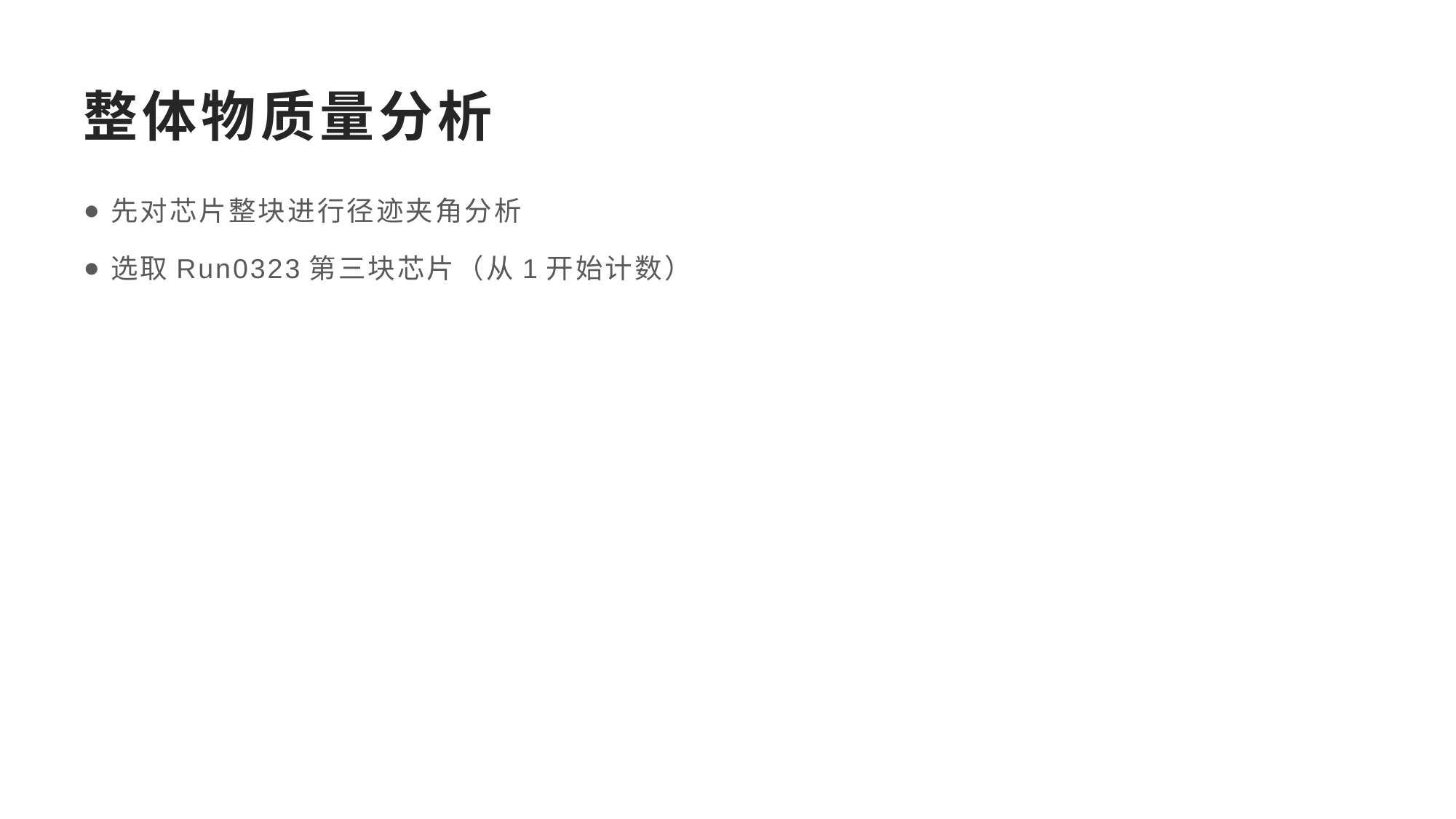

# 整体物质量分析
先对芯片整块进行径迹夹角分析
选取Run0323第三块芯片（从1开始计数）